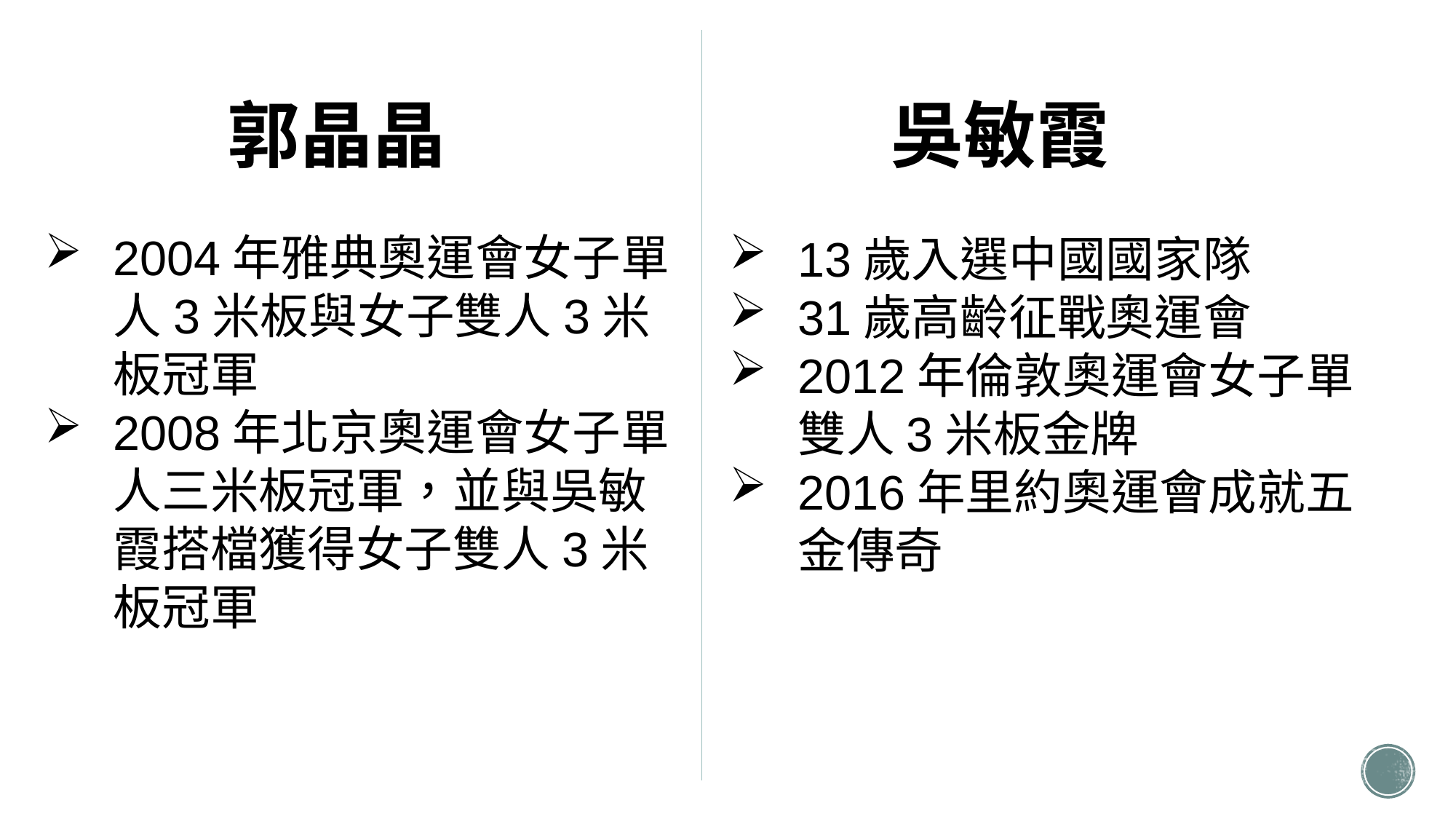

郭晶晶
吳敏霞
2004年雅典奧運會女子單人3米板與女子雙人3米板冠軍
2008年北京奧運會女子單人三米板冠軍，並與吳敏霞搭檔獲得女子雙人3米板冠軍

13歲入選中國國家隊
31歲高齡征戰奧運會
2012年倫敦奧運會女子單雙人3米板金牌
2016年里約奧運會成就五金傳奇